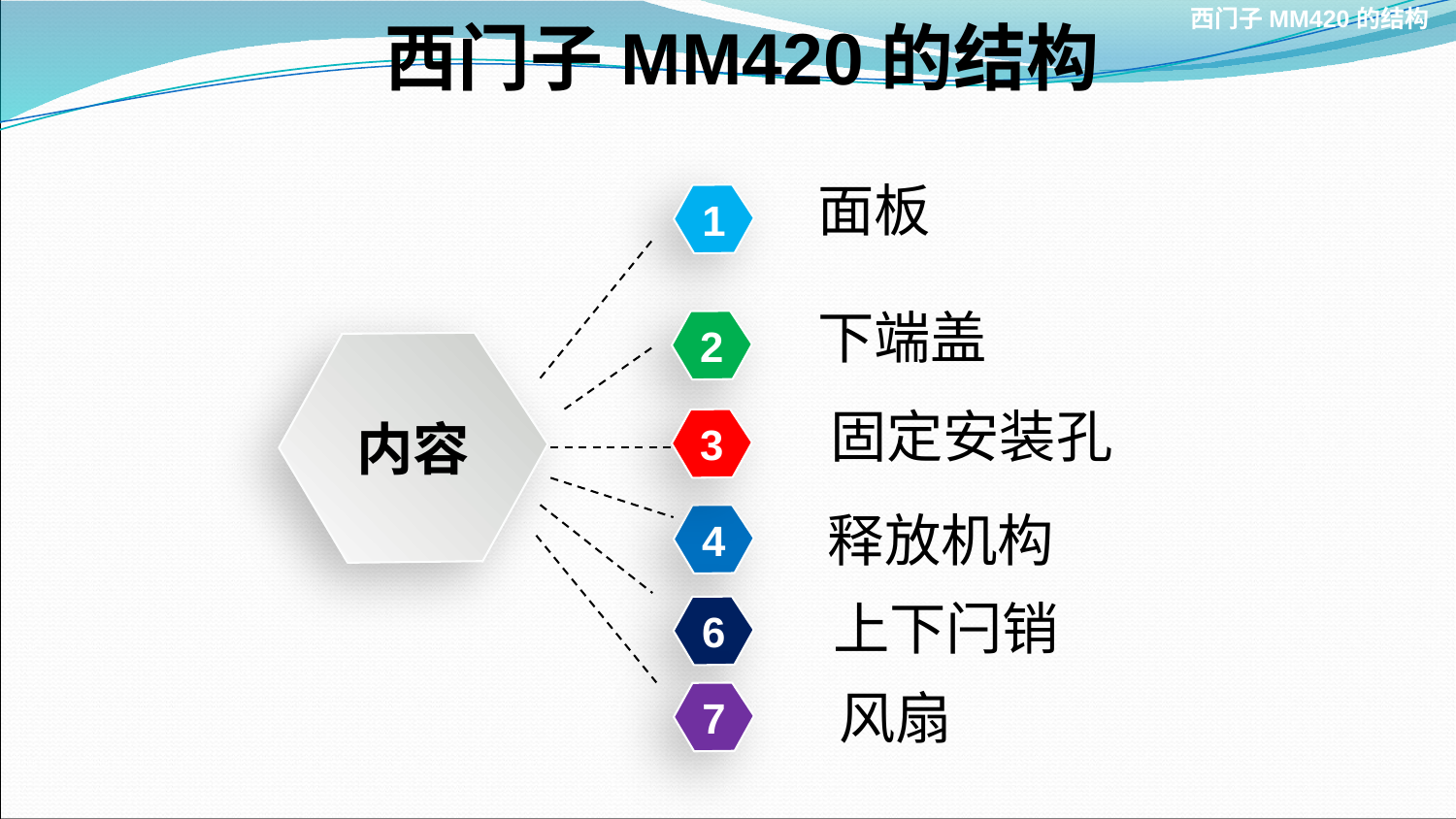

# 西门子MM420的结构
西门子MM420的结构
面板
1
下端盖
2
内容
固定安装孔
3
释放机构
4
上下闩销
6
风扇
7
2